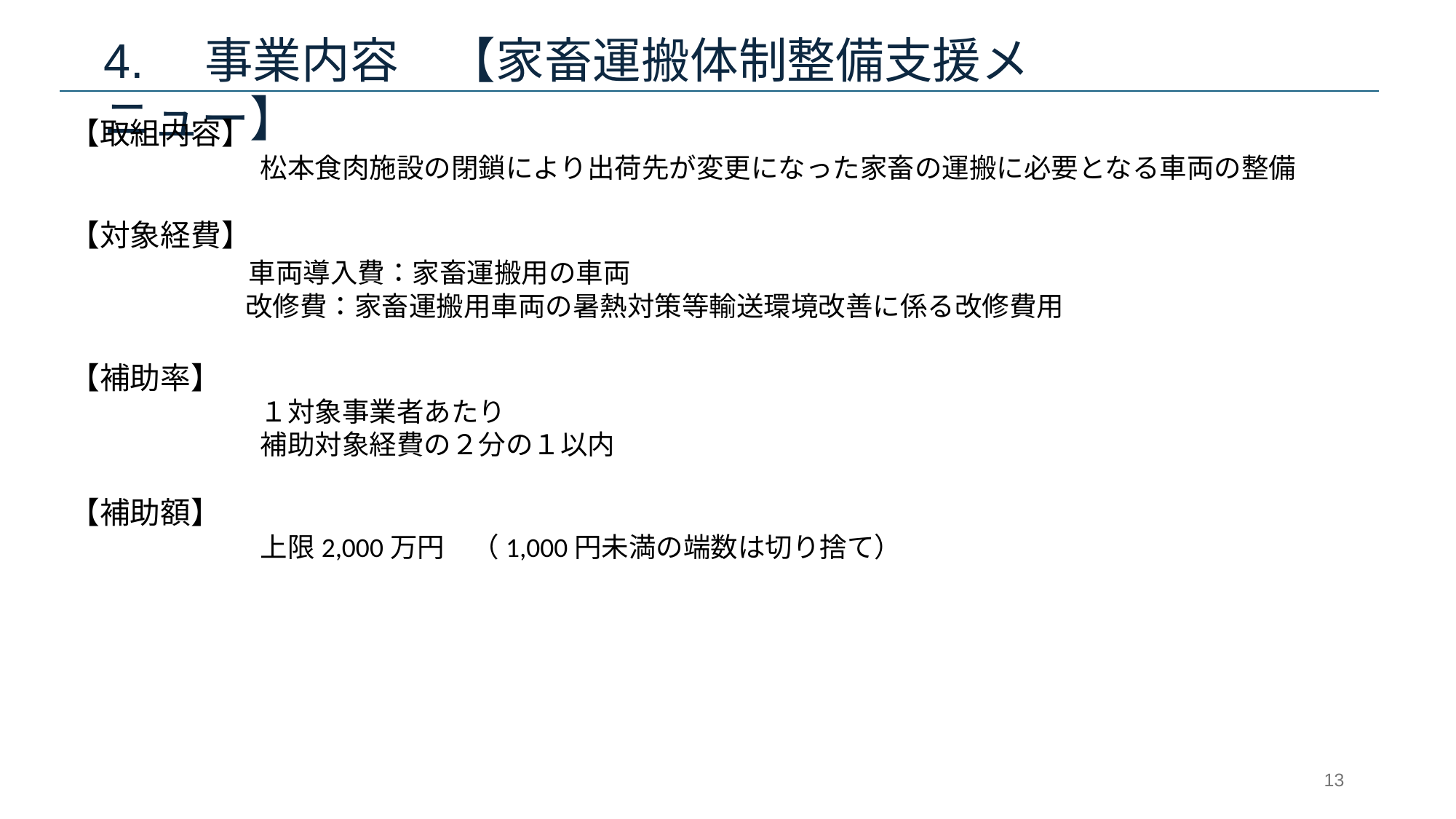

# 4.　事業内容　【家畜運搬体制整備支援メニュー】

【取組内容】
　　　　　　　松本食肉施設の閉鎖により出荷先が変更になった家畜の運搬に必要となる車両の整備

【対象経費】
　　　　　　車両導入費：家畜運搬用の車両
　　　　　　  改修費：家畜運搬用車両の暑熱対策等輸送環境改善に係る改修費用

【補助率】
　　　　　　　１対象事業者あたり
　　　　　　　補助対象経費の２分の１以内

【補助額】
　　　　　　　上限2,000万円　（1,000円未満の端数は切り捨て）

13